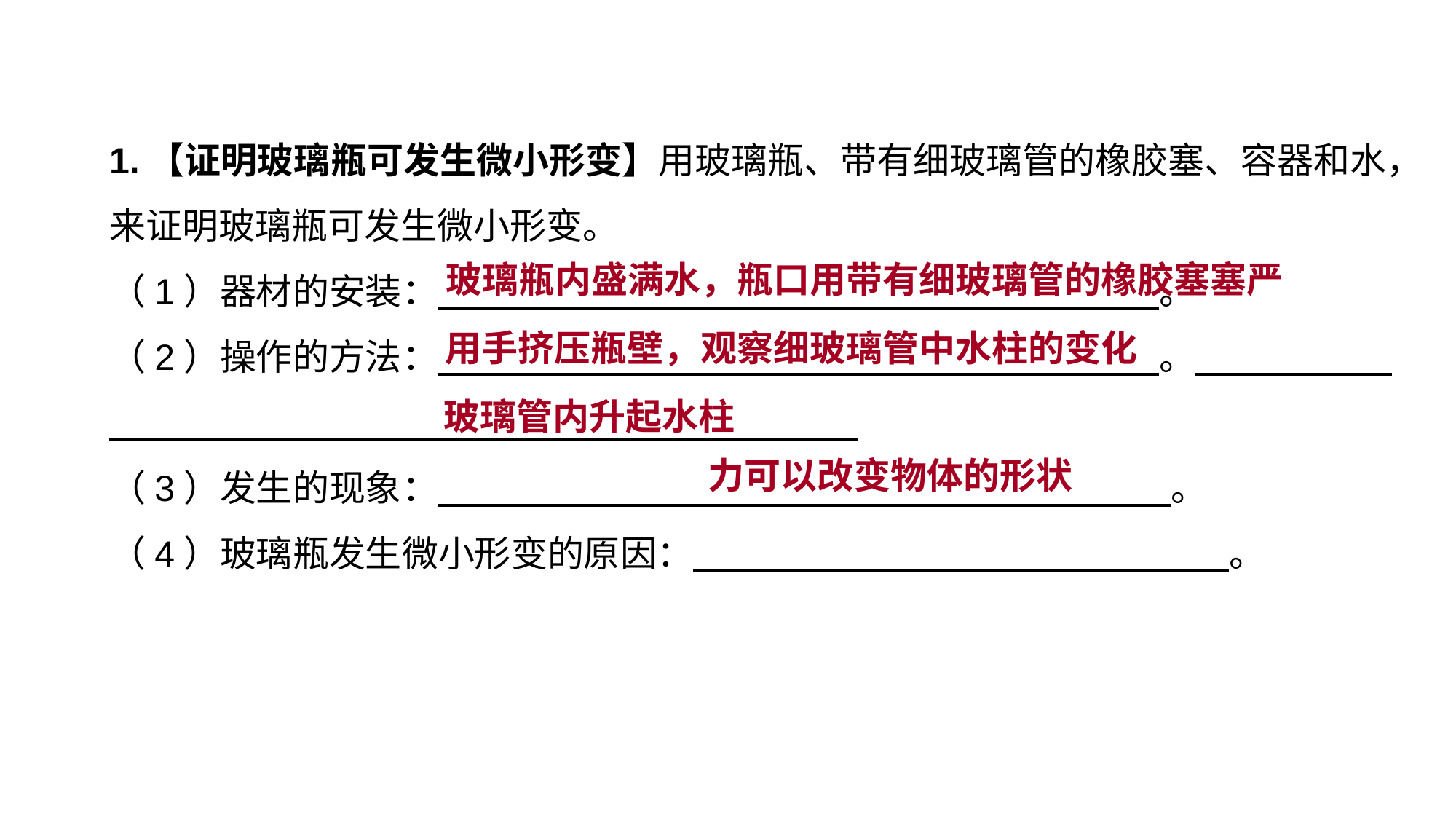

1.【证明玻璃瓶可发生微小形变】用玻璃瓶、带有细玻璃管的橡胶塞、容器和水，来证明玻璃瓶可发生微小形变。
（1）器材的安装：                                                                                        。
（2）操作的方法：                                                                                        。
（3）发生的现象：　                                                                                     。
（4）玻璃瓶发生微小形变的原因：　                                                             。
设计实验 拓展提升
玻璃瓶内盛满水，瓶口用带有细玻璃管的橡胶塞塞严
用手挤压瓶壁，观察细玻璃管中水柱的变化
玻璃管内升起水柱
力可以改变物体的形状